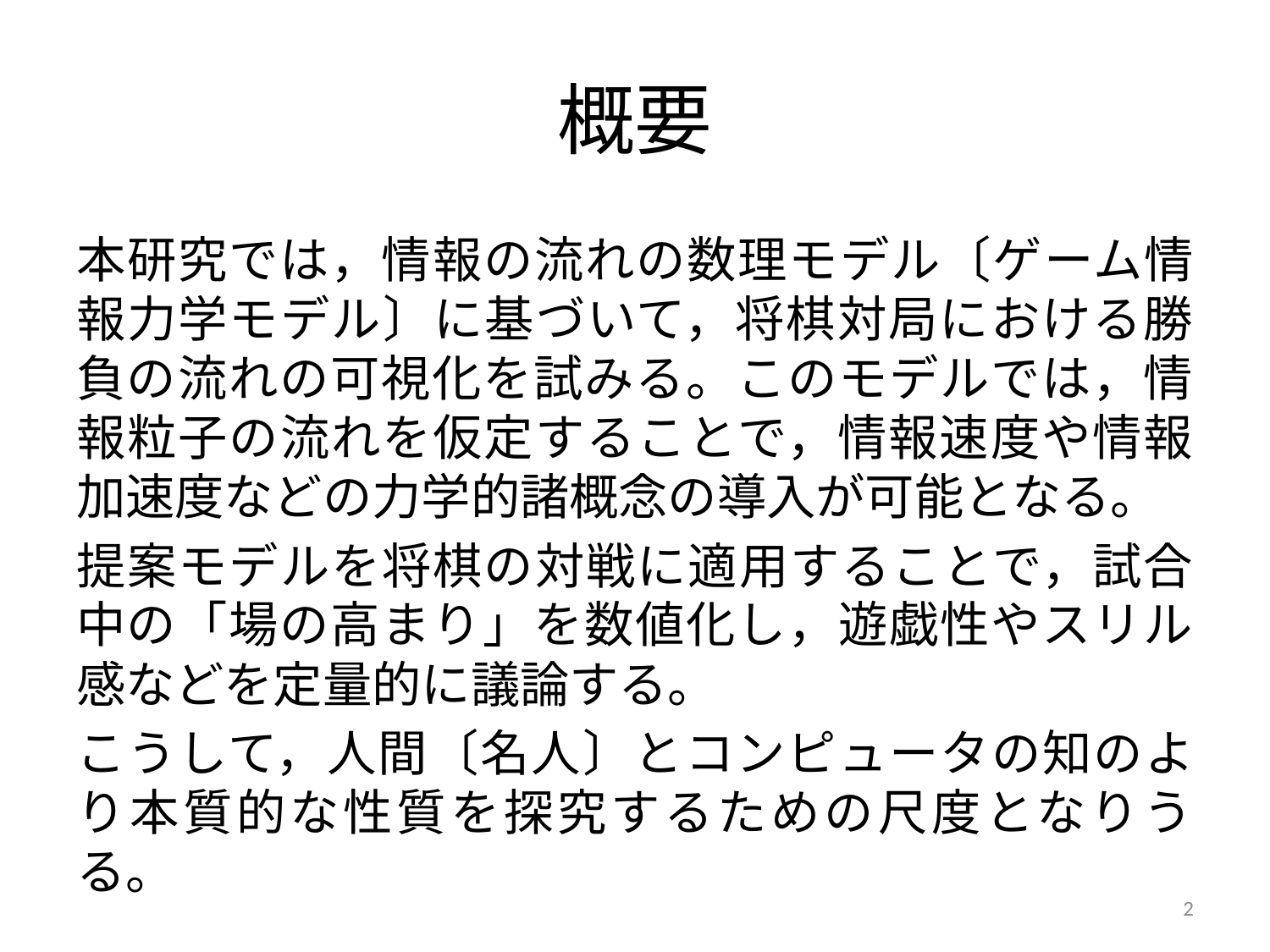

# 概要
本研究では，情報の流れの数理モデル〔ゲーム情報力学モデル〕に基づいて，将棋対局における勝負の流れの可視化を試みる。このモデルでは，情報粒子の流れを仮定することで，情報速度や情報加速度などの力学的諸概念の導入が可能となる。
提案モデルを将棋の対戦に適用することで，試合中の「場の高まり」を数値化し，遊戯性やスリル感などを定量的に議論する。
こうして，人間〔名人〕とコンピュータの知のより本質的な性質を探究するための尺度となりうる。
2